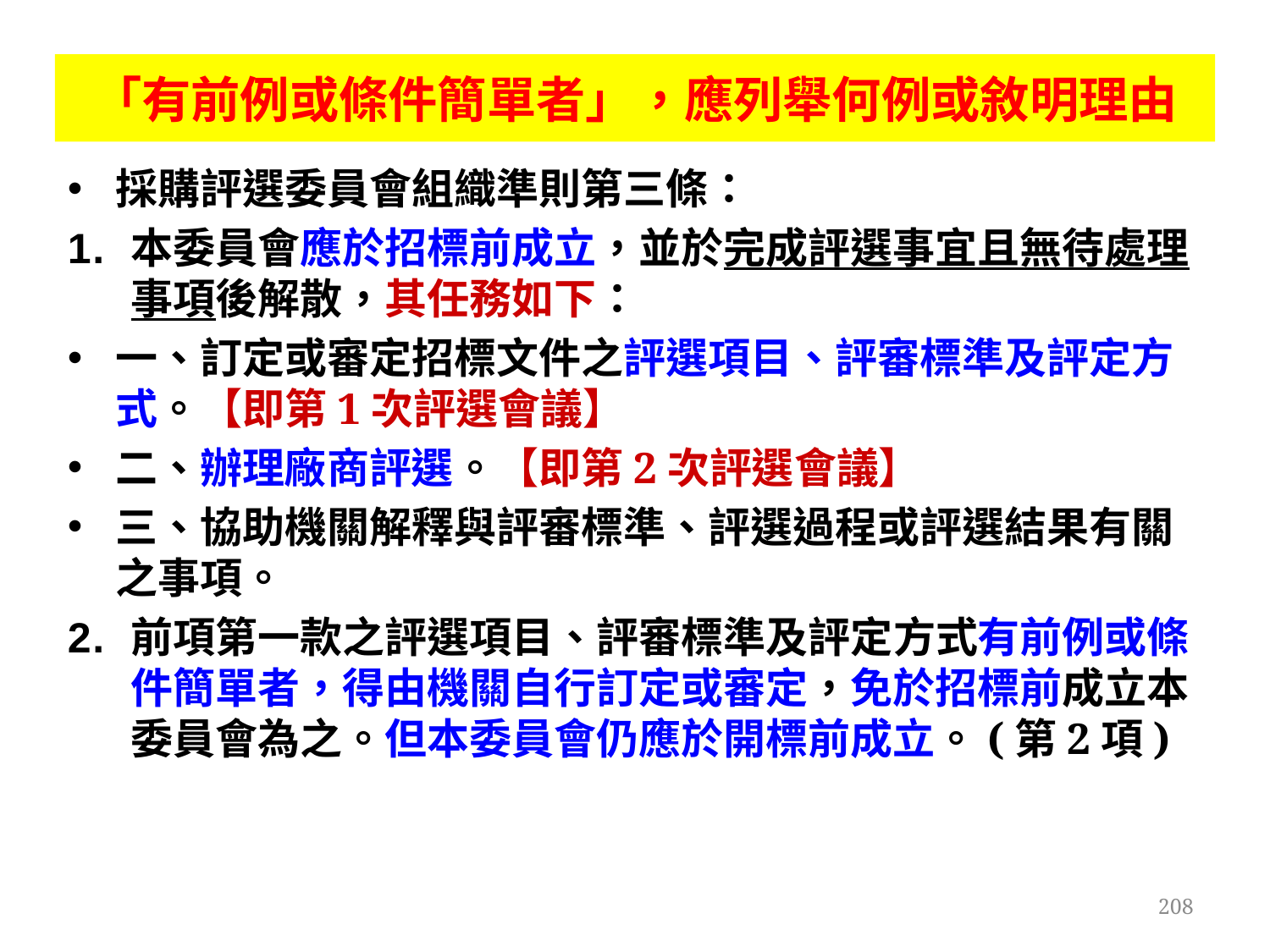

# 「有前例或條件簡單者」，應列舉何例或敘明理由
採購評選委員會組織準則第三條：
本委員會應於招標前成立，並於完成評選事宜且無待處理事項後解散，其任務如下：
一、訂定或審定招標文件之評選項目、評審標準及評定方式。【即第1次評選會議】
二、辦理廠商評選。【即第2次評選會議】
三、協助機關解釋與評審標準、評選過程或評選結果有關之事項。
前項第一款之評選項目、評審標準及評定方式有前例或條件簡單者，得由機關自行訂定或審定，免於招標前成立本委員會為之。但本委員會仍應於開標前成立。(第2項)
208